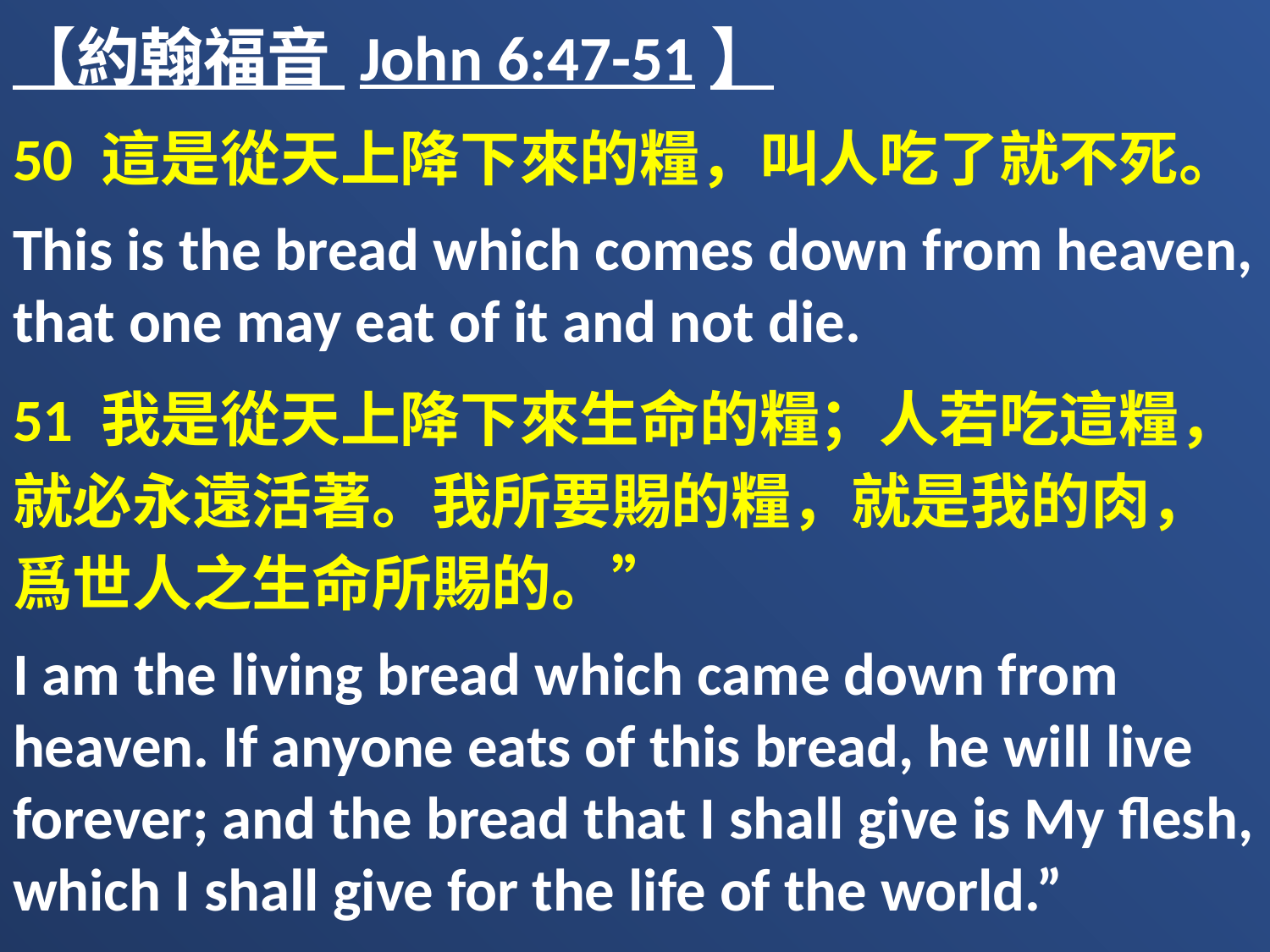

【約翰福音 John 6:47-51】
50 這是從天上降下來的糧，叫人吃了就不死。
This is the bread which comes down from heaven, that one may eat of it and not die.
51 我是從天上降下來生命的糧；人若吃這糧，就必永遠活著。我所要賜的糧，就是我的肉，爲世人之生命所賜的。”
I am the living bread which came down from heaven. If anyone eats of this bread, he will live forever; and the bread that I shall give is My flesh, which I shall give for the life of the world.”